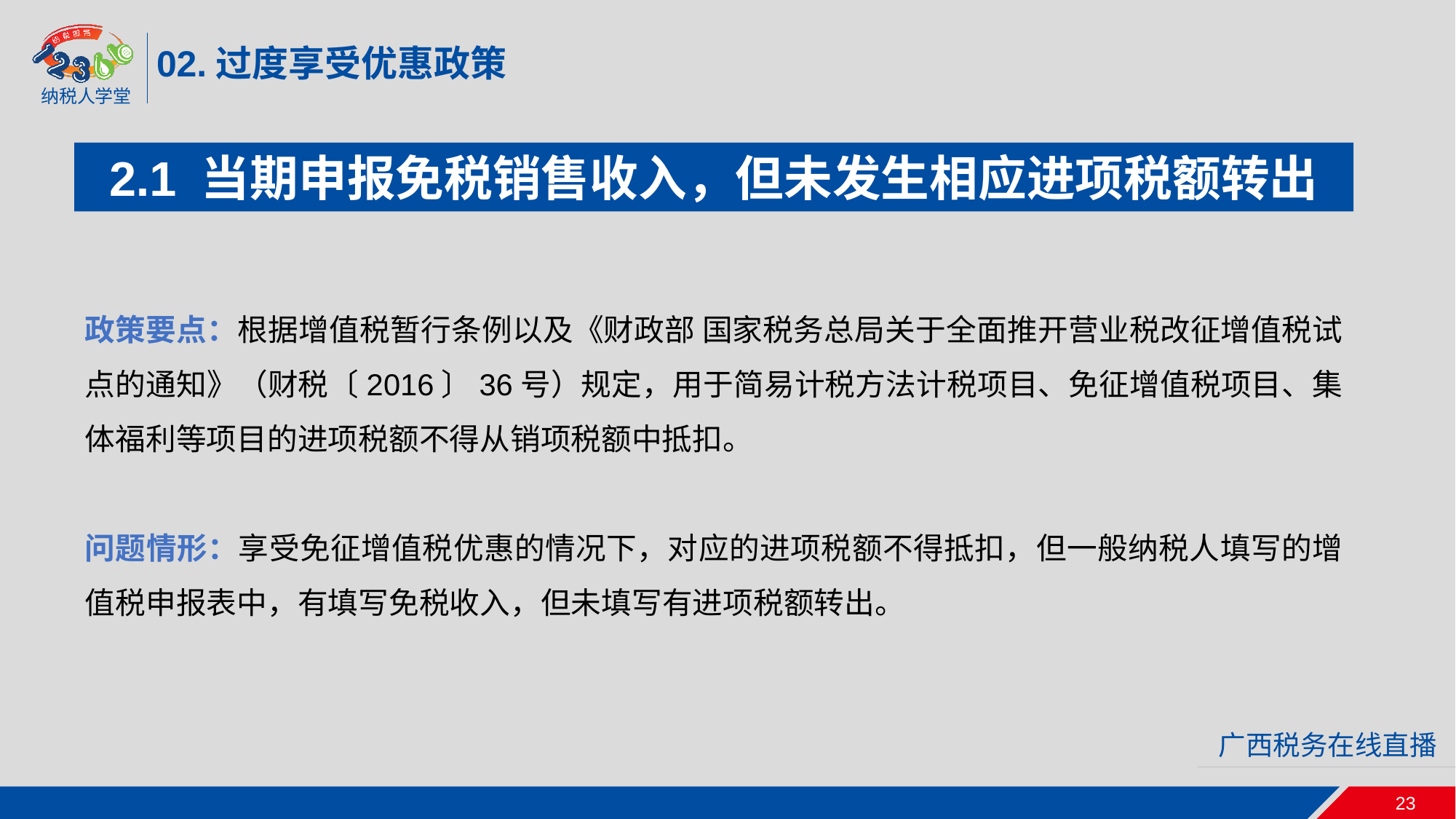

02.过度享受优惠政策
2.1 当期申报免税销售收入，但未发生相应进项税额转出

政策要点：根据增值税暂行条例以及《财政部 国家税务总局关于全面推开营业税改征增值税试点的通知》（财税〔2016〕36号）规定，用于简易计税方法计税项目、免征增值税项目、集体福利等项目的进项税额不得从销项税额中抵扣。

问题情形：享受免征增值税优惠的情况下，对应的进项税额不得抵扣，但一般纳税人填写的增值税申报表中，有填写免税收入，但未填写有进项税额转出。